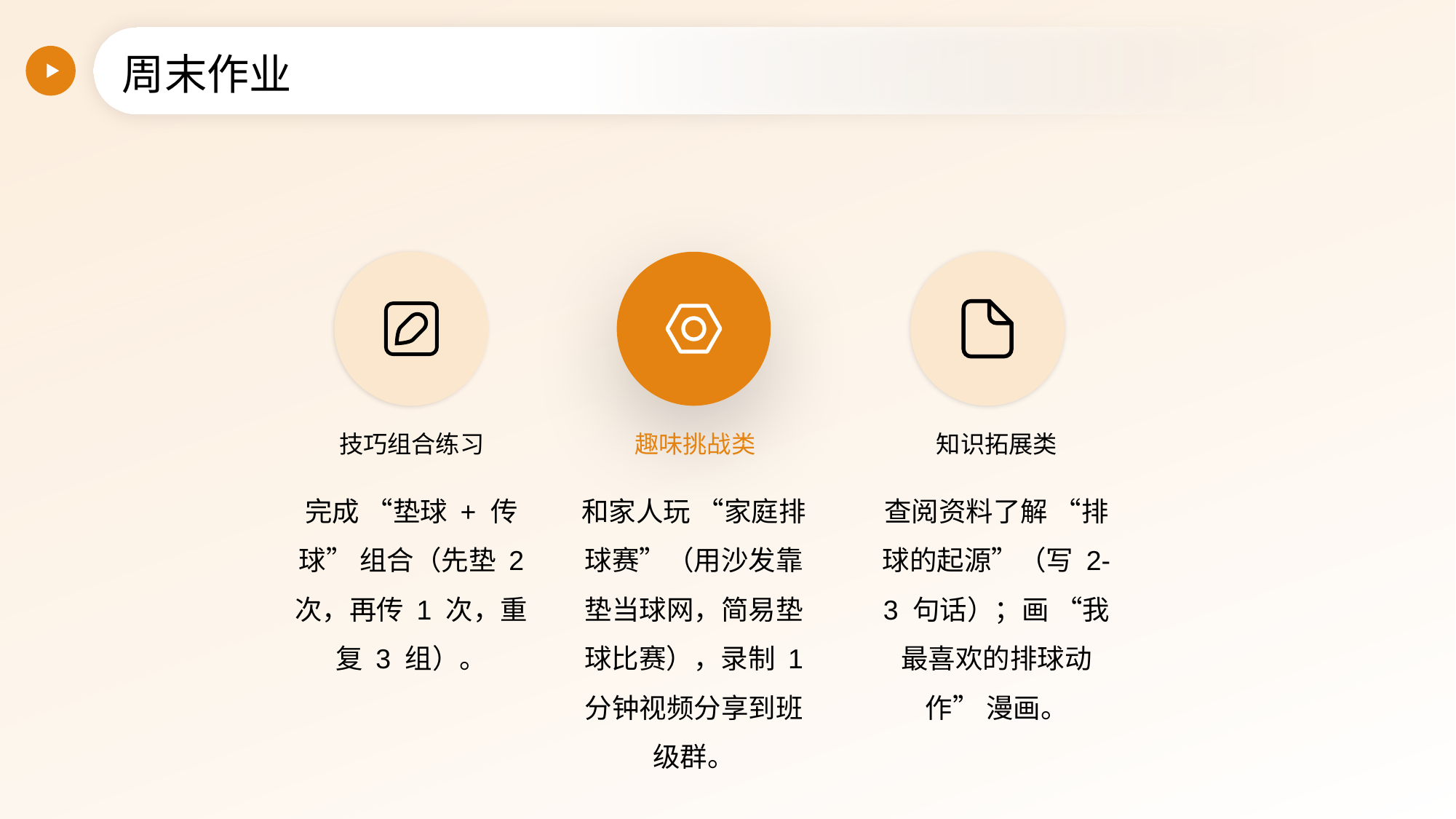

周末作业

技巧组合练习
趣味挑战类
知识拓展类
完成 “垫球 + 传球” 组合（先垫 2 次，再传 1 次，重复 3 组）。
和家人玩 “家庭排球赛”（用沙发靠垫当球网，简易垫球比赛），录制 1 分钟视频分享到班级群。
查阅资料了解 “排球的起源”（写 2-3 句话）；画 “我最喜欢的排球动作” 漫画。